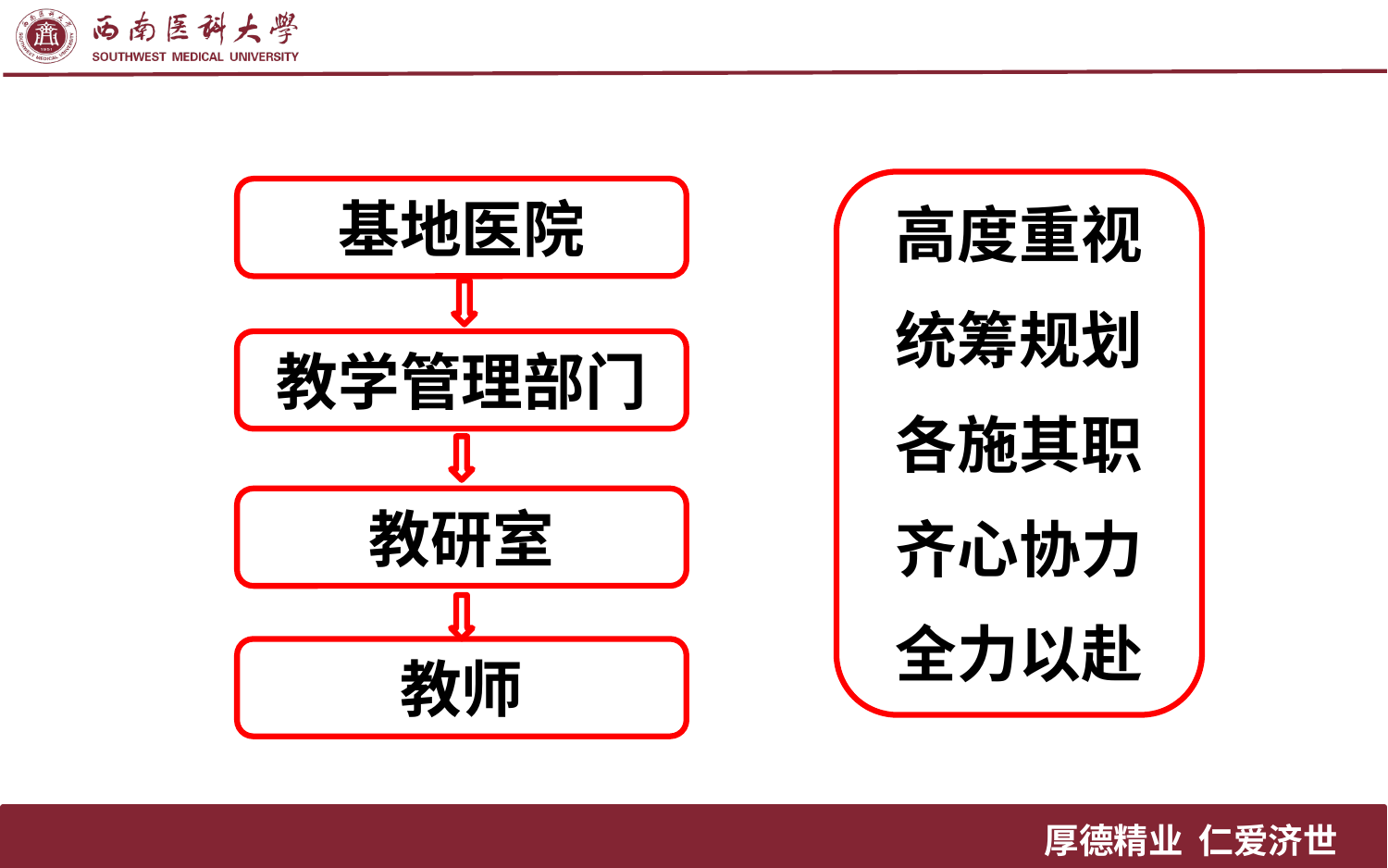

高度重视
统筹规划
各施其职
齐心协力
全力以赴
基地医院

教学管理部门

教研室

教师